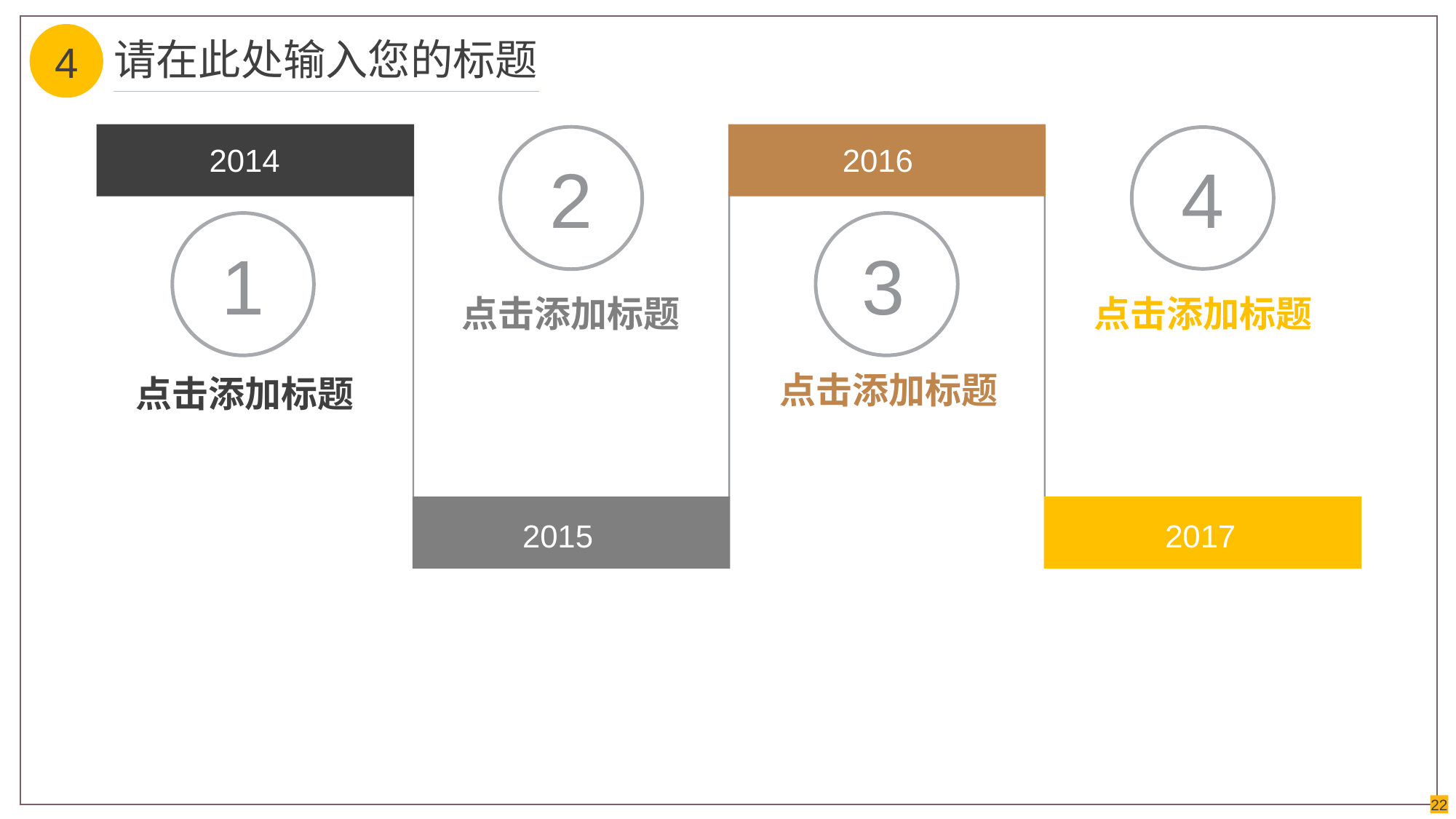

4
请在此处输入您的标题

2014
2016
2
4

1
3
点击添加标题
点击添加标题
点击添加标题
点击添加标题

2015
2017
22